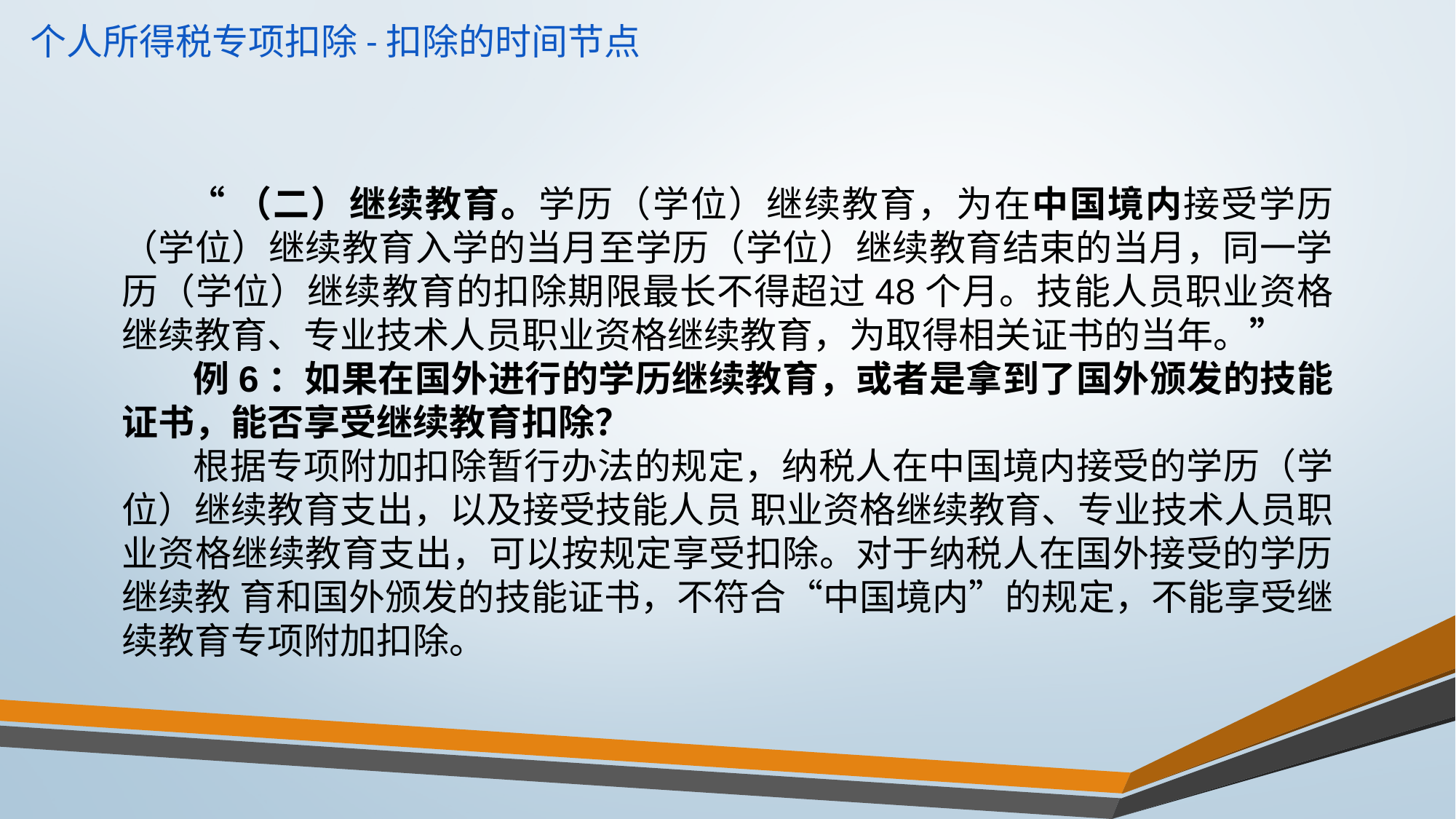

“（二）继续教育。学历（学位）继续教育，为在中国境内接受学历（学位）继续教育入学的当月至学历（学位）继续教育结束的当月，同一学历（学位）继续教育的扣除期限最长不得超过48个月。技能人员职业资格继续教育、专业技术人员职业资格继续教育，为取得相关证书的当年。”
   例6：如果在国外进行的学历继续教育，或者是拿到了国外颁发的技能证书，能否享受继续教育扣除？
   根据专项附加扣除暂行办法的规定，纳税人在中国境内接受的学历（学位）继续教育支出，以及接受技能人员 职业资格继续教育、专业技术人员职业资格继续教育支出，可以按规定享受扣除。对于纳税人在国外接受的学历继续教 育和国外颁发的技能证书，不符合“中国境内”的规定，不能享受继续教育专项附加扣除。